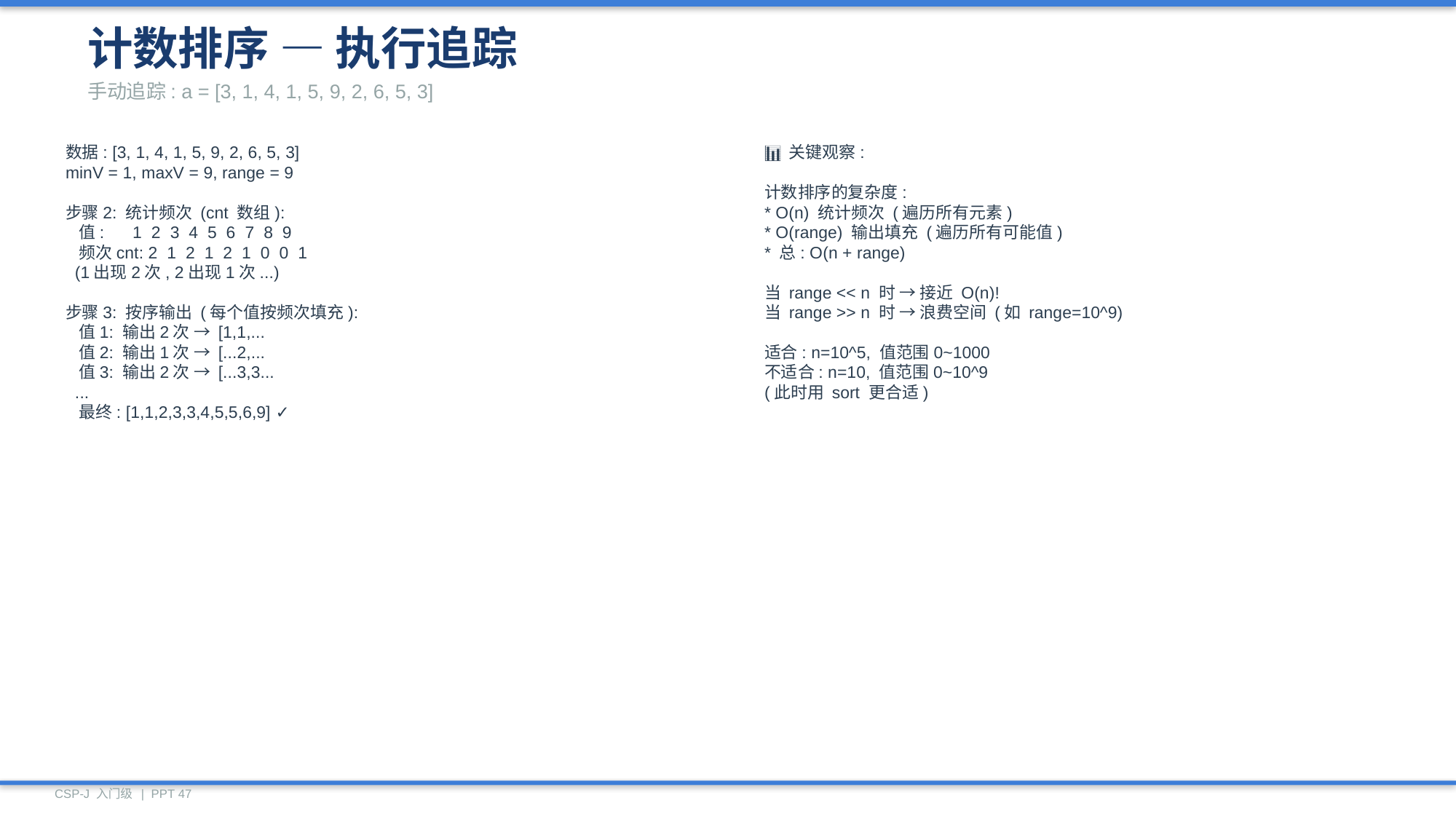

计数排序 — 执行追踪
手动追踪: a = [3, 1, 4, 1, 5, 9, 2, 6, 5, 3]
数据: [3, 1, 4, 1, 5, 9, 2, 6, 5, 3]
minV = 1, maxV = 9, range = 9
步骤2: 统计频次 (cnt 数组):
  值:      1  2  3  4  5  6  7  8  9
  频次cnt: 2  1  2  1  2  1  0  0  1
  (1出现2次, 2出现1次...)
步骤3: 按序输出 (每个值按频次填充):
  值1: 输出2次 → [1,1,...
  值2: 输出1次 → [...2,...
  值3: 输出2次 → [...3,3...
  ...
  最终: [1,1,2,3,3,4,5,5,6,9] ✓
📊 关键观察:
计数排序的复杂度:
* O(n) 统计频次 (遍历所有元素)
* O(range) 输出填充 (遍历所有可能值)
* 总: O(n + range)
当 range << n 时 → 接近 O(n)!
当 range >> n 时 → 浪费空间 (如 range=10^9)
适合: n=10^5, 值范围0~1000
不适合: n=10, 值范围0~10^9
(此时用 sort 更合适)

CSP-J 入门级  |  PPT 47